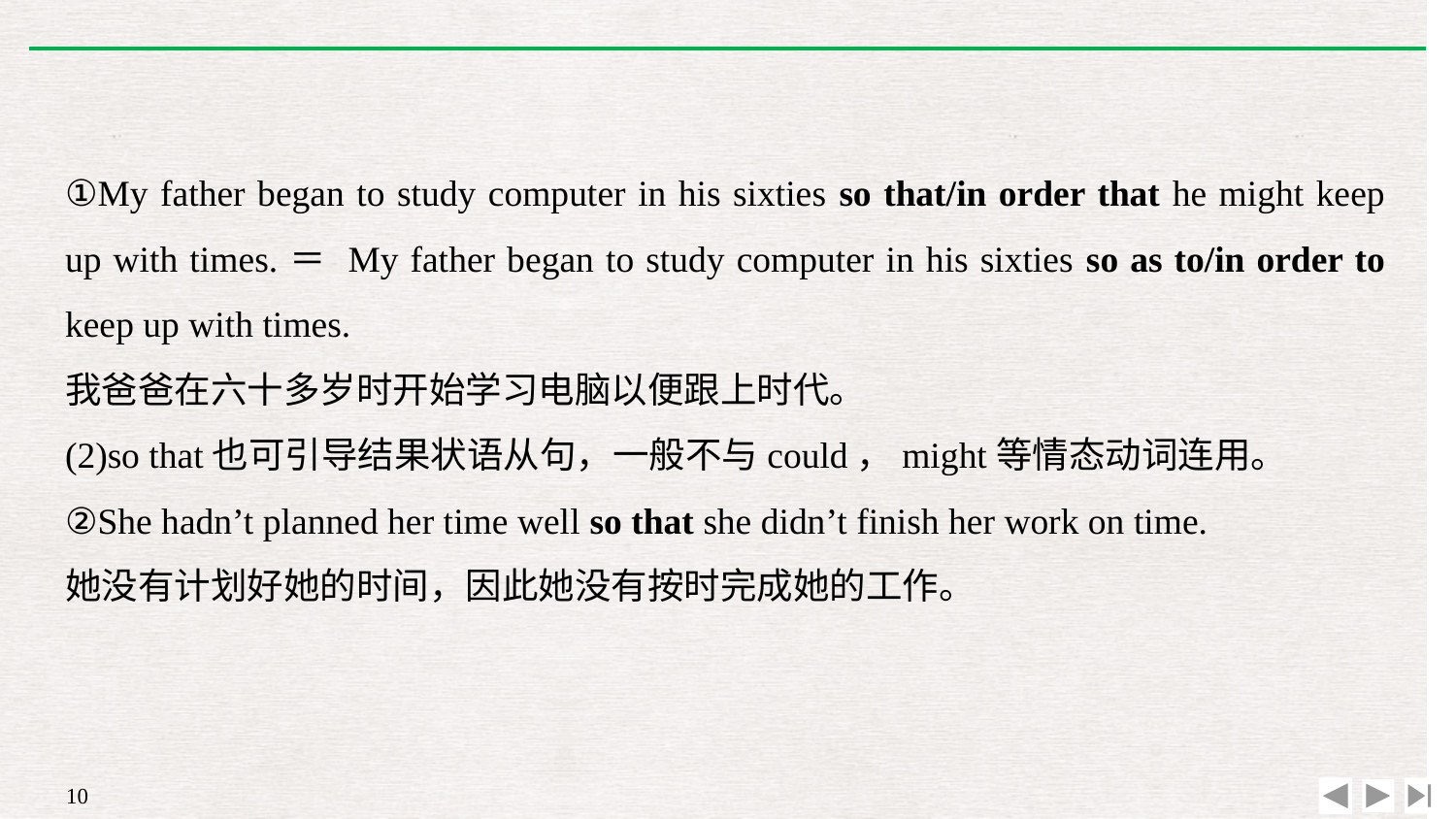

①My father began to study computer in his sixties so that/in order that he might keep up with times.＝ My father began to study computer in his sixties so as to/in order to keep up with times.
我爸爸在六十多岁时开始学习电脑以便跟上时代。
(2)so that也可引导结果状语从句，一般不与could，might等情态动词连用。
②She hadn’t planned her time well so that she didn’t finish her work on time.
她没有计划好她的时间，因此她没有按时完成她的工作。